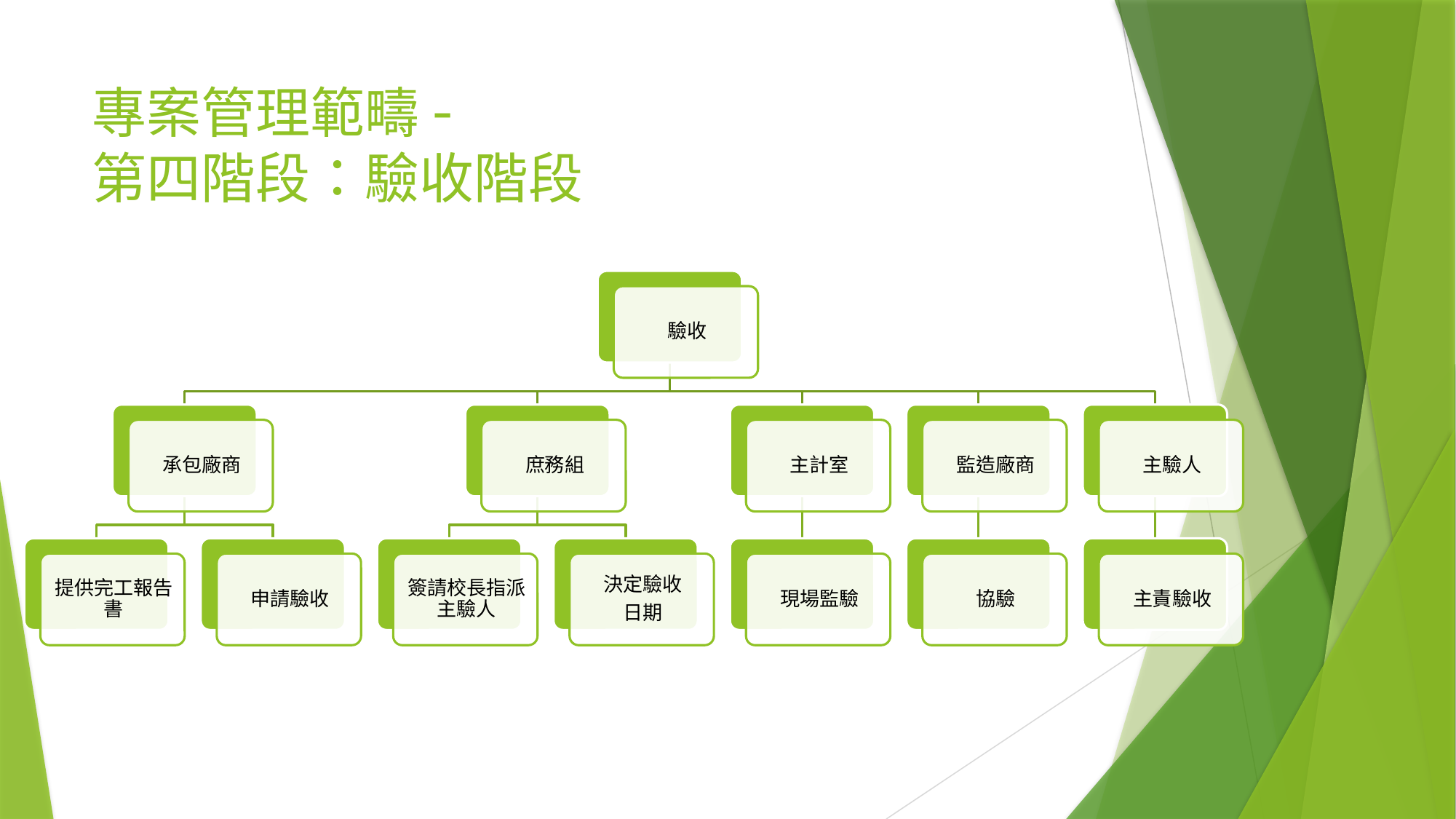

# 專案管理範疇- 第四階段：驗收階段
驗收
承包廠商
提供完工報告書
申請驗收
庶務組
簽請校長指派主驗人
決定驗收
日期
主計室
現場監驗
監造廠商
協驗
主驗人
主責驗收